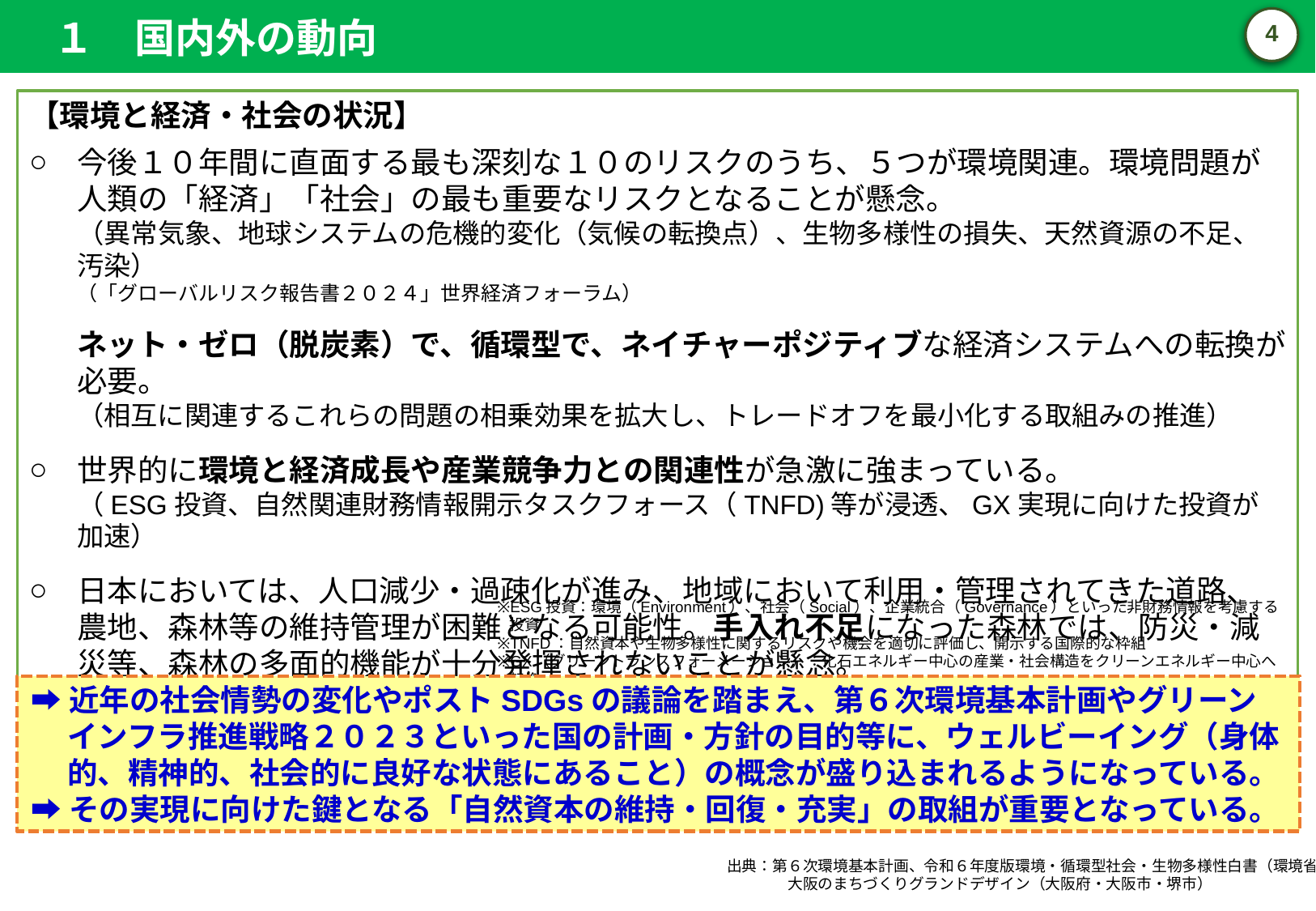

１　国内外の動向
4
【環境と経済・社会の状況】
今後１０年間に直面する最も深刻な１０のリスクのうち、５つが環境関連。環境問題が人類の「経済」「社会」の最も重要なリスクとなることが懸念。
（異常気象、地球システムの危機的変化（気候の転換点）、生物多様性の損失、天然資源の不足、汚染）
（「グローバルリスク報告書２０２４」世界経済フォーラム）
ネット・ゼロ（脱炭素）で、循環型で、ネイチャーポジティブな経済システムへの転換が必要。
（相互に関連するこれらの問題の相乗効果を拡大し、トレードオフを最小化する取組みの推進）
世界的に環境と経済成長や産業競争力との関連性が急激に強まっている。
（ESG投資、自然関連財務情報開示タスクフォース（TNFD)等が浸透、GX実現に向けた投資が加速）
日本においては、人口減少・過疎化が進み、地域において利用・管理されてきた道路、農地、森林等の維持管理が困難となる可能性。手入れ不足になった森林では、防災・減災等、森林の多面的機能が十分発揮されないことが懸念。
※ESG投資：環境（Environment）、社会（Social）、企業統合（Governance）といった非財務情報を考慮する投資
※TNFD：自然資本や生物多様性に関するリスクや機会を適切に評価し、開示する国際的な枠組
※GX（グリーントランスフォーメーション）：化石エネルギー中心の産業・社会構造をクリーンエネルギー中心へ転換
➡近年の社会情勢の変化やポストSDGsの議論を踏まえ、第６次環境基本計画やグリーンインフラ推進戦略２０２３といった国の計画・方針の目的等に、ウェルビーイング（身体的、精神的、社会的に良好な状態にあること）の概念が盛り込まれるようになっている。
➡その実現に向けた鍵となる「自然資本の維持・回復・充実」の取組が重要となっている。
出典：第６次環境基本計画、令和６年度版環境・循環型社会・生物多様性白書（環境省）
　　　　大阪のまちづくりグランドデザイン（大阪府・大阪市・堺市）